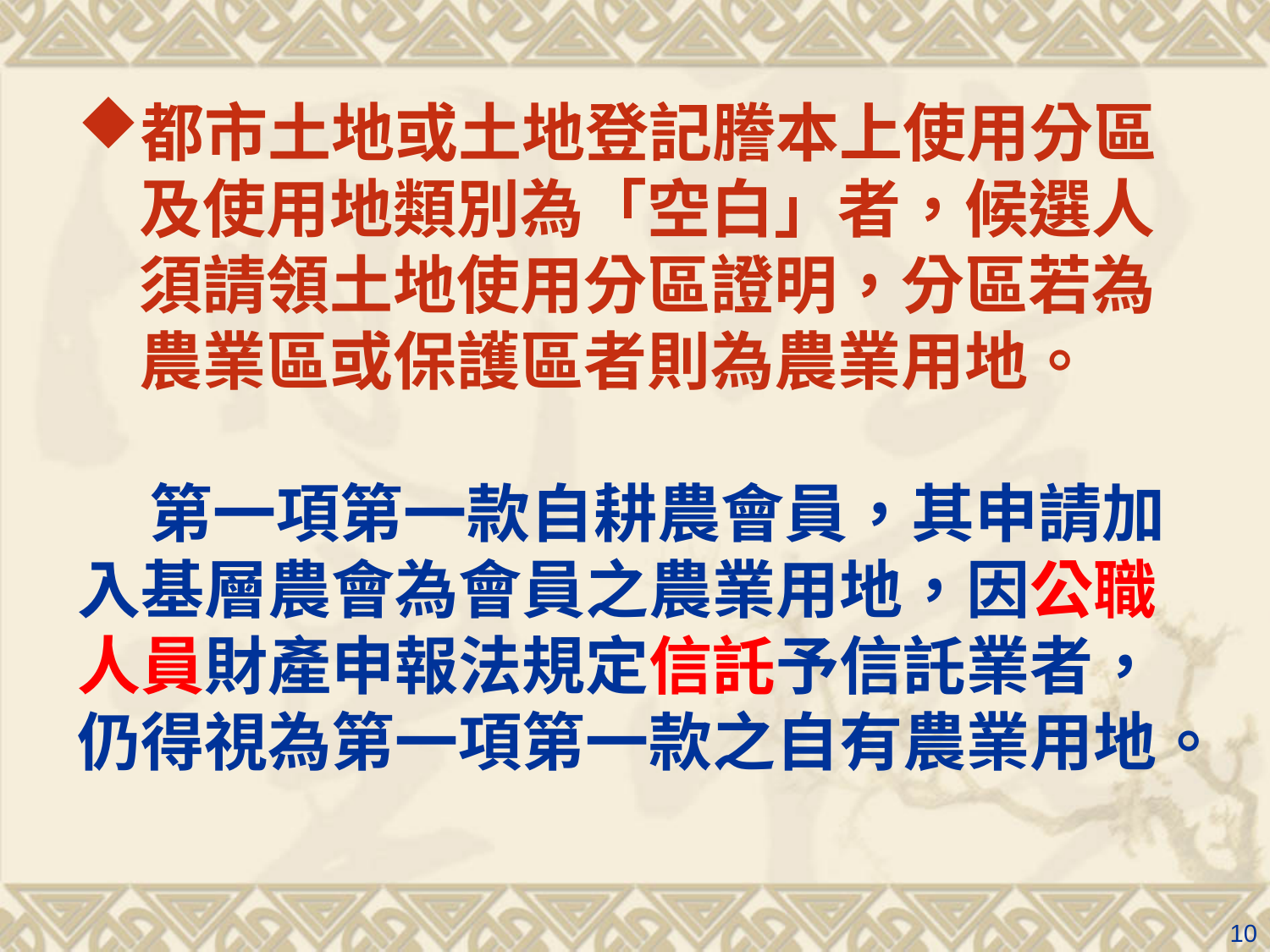

都市土地或土地登記謄本上使用分區及使用地類別為「空白」者，候選人須請領土地使用分區證明，分區若為農業區或保護區者則為農業用地。

    第一項第一款自耕農會員，其申請加入基層農會為會員之農業用地，因公職人員財產申報法規定信託予信託業者，仍得視為第一項第一款之自有農業用地。

10